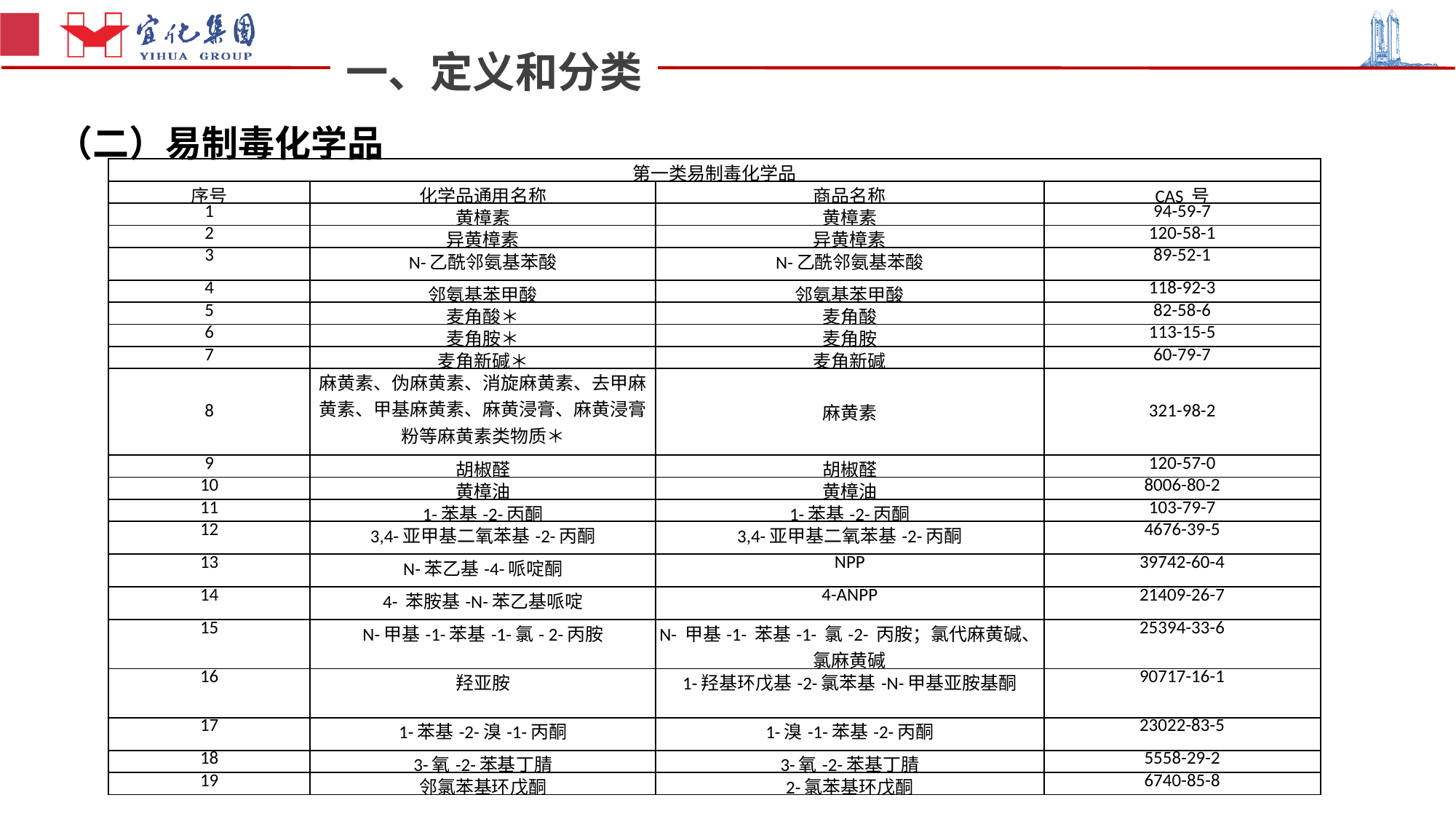

一、定义和分类
（二）易制毒化学品

| 第一类易制毒化学品 |  |  |  |
| --- | --- | --- | --- |
| 序号 | 化学品通用名称 | 商品名称 | CAS 号 |
| 1 | 黄樟素 | 黄樟素 | 94-59-7 |
| 2 | 异黄樟素 | 异黄樟素 | 120-58-1 |
| 3 | N-乙酰邻氨基苯酸 | N-乙酰邻氨基苯酸 | 89-52-1 |
| 4 | 邻氨基苯甲酸 | 邻氨基苯甲酸 | 118-92-3 |
| 5 | 麦角酸＊ | 麦角酸 | 82-58-6 |
| 6 | 麦角胺＊ | 麦角胺 | 113-15-5 |
| 7 | 麦角新碱＊ | 麦角新碱 | 60-79-7 |
| 8 | 麻黄素、伪麻黄素、消旋麻黄素、去甲麻黄素、甲基麻黄素、麻黄浸膏、麻黄浸膏粉等麻黄素类物质＊ | 麻黄素 | 321-98-2 |
| 9 | 胡椒醛 | 胡椒醛 | 120-57-0 |
| 10 | 黄樟油 | 黄樟油 | 8006-80-2 |
| 11 | 1-苯基-2-丙酮 | 1-苯基-2-丙酮 | 103-79-7 |
| 12 | 3,4-亚甲基二氧苯基-2-丙酮 | 3,4-亚甲基二氧苯基-2-丙酮 | 4676-39-5 |
| 13 | N-苯乙基-4-哌啶酮 | NPP | 39742-60-4 |
| 14 | 4- 苯胺基-N-苯乙基哌啶 | 4-ANPP | 21409-26-7 |
| 15 | N-甲基-1-苯基-1-氯- 2-丙胺 | N- 甲基-1- 苯基-1- 氯-2- 丙胺；氯代麻黄碱、氯麻黄碱 | 25394-33-6 |
| 16 | 羟亚胺 | 1-羟基环戊基-2-氯苯基-N-甲基亚胺基酮 | 90717-16-1 |
| 17 | 1-苯基-2-溴-1-丙酮 | 1-溴-1-苯基-2-丙酮 | 23022-83-5 |
| 18 | 3-氧-2-苯基丁腈 | 3-氧-2-苯基丁腈 | 5558-29-2 |
| 19 | 邻氯苯基环戊酮 | 2-氯苯基环戊酮 | 6740-85-8 |